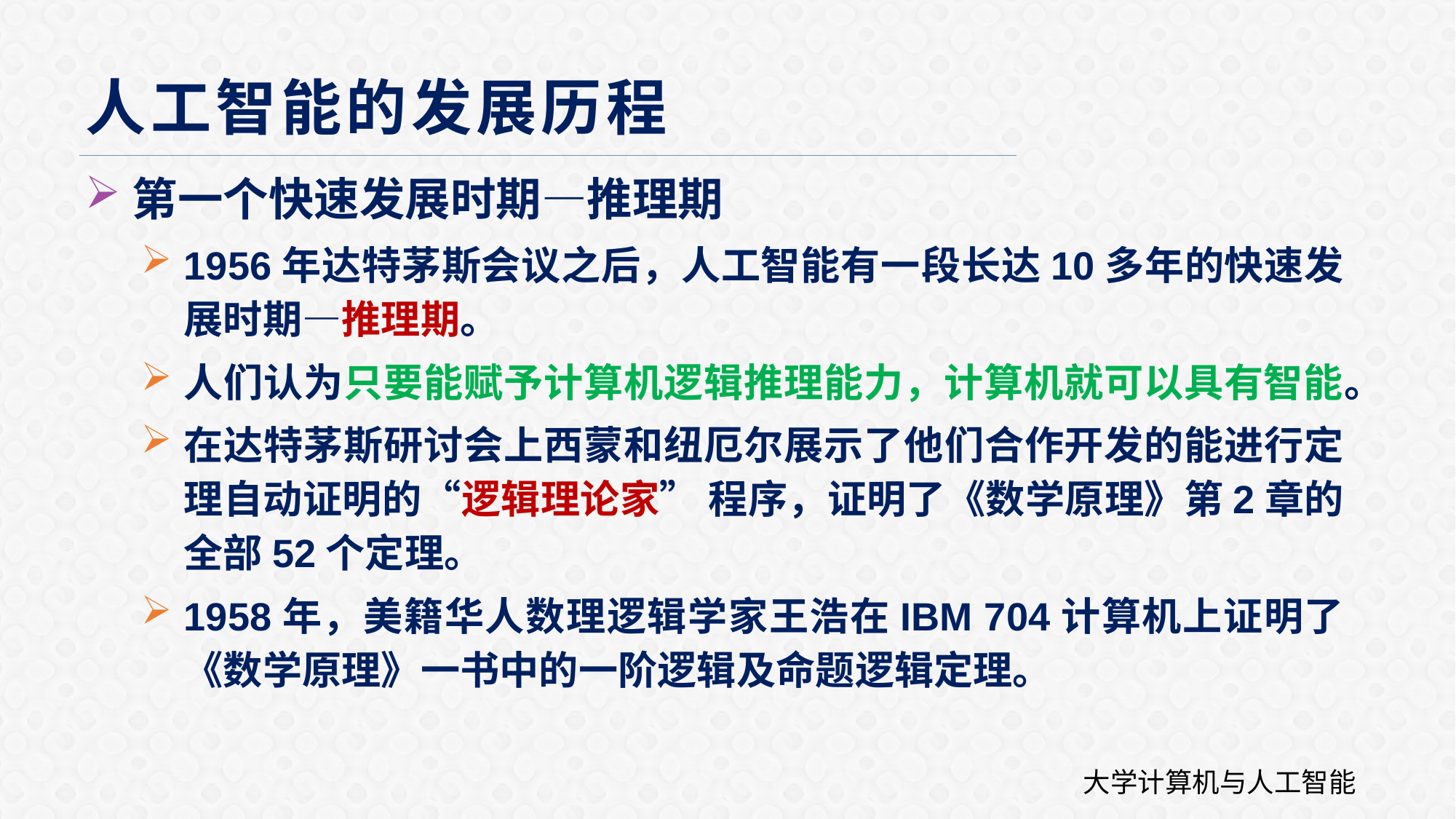

人工智能的发展历程
第一个快速发展时期—推理期
1956年达特茅斯会议之后，人工智能有一段长达10多年的快速发展时期—推理期。
人们认为只要能赋予计算机逻辑推理能力，计算机就可以具有智能。
在达特茅斯研讨会上西蒙和纽厄尔展示了他们合作开发的能进行定理自动证明的“逻辑理论家” 程序，证明了《数学原理》第2章的全部52个定理。
1958年，美籍华人数理逻辑学家王浩在IBM 704计算机上证明了《数学原理》一书中的一阶逻辑及命题逻辑定理。